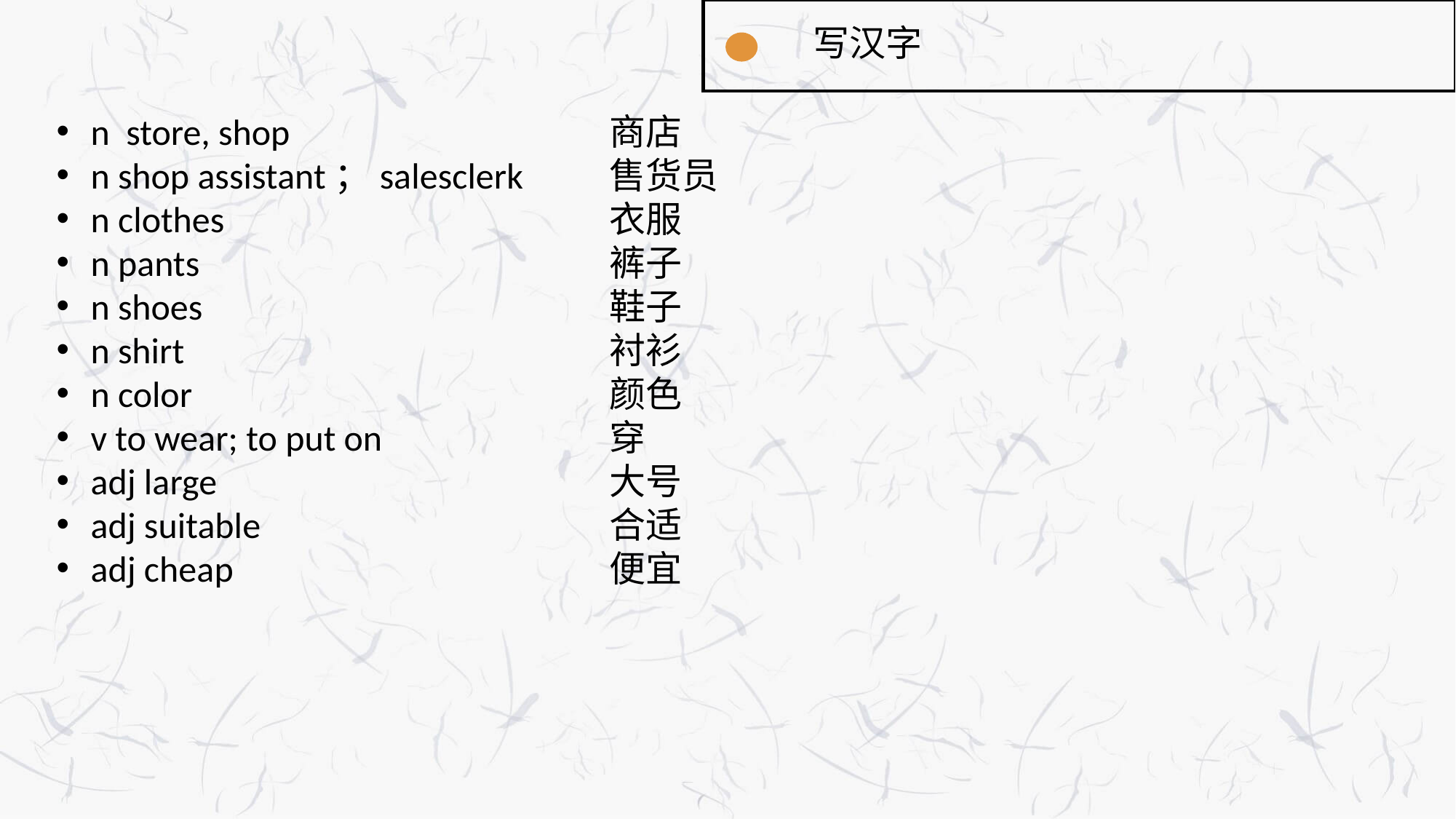

写汉字

n  store, shop
n shop assistant；salesclerk
n clothes
n pants
n shoes
n shirt
n color
v to wear; to put on
adj large
adj suitable
adj cheap

商店
售货员
衣服
裤子
鞋子
衬衫
颜色
穿
大号
合适
便宜